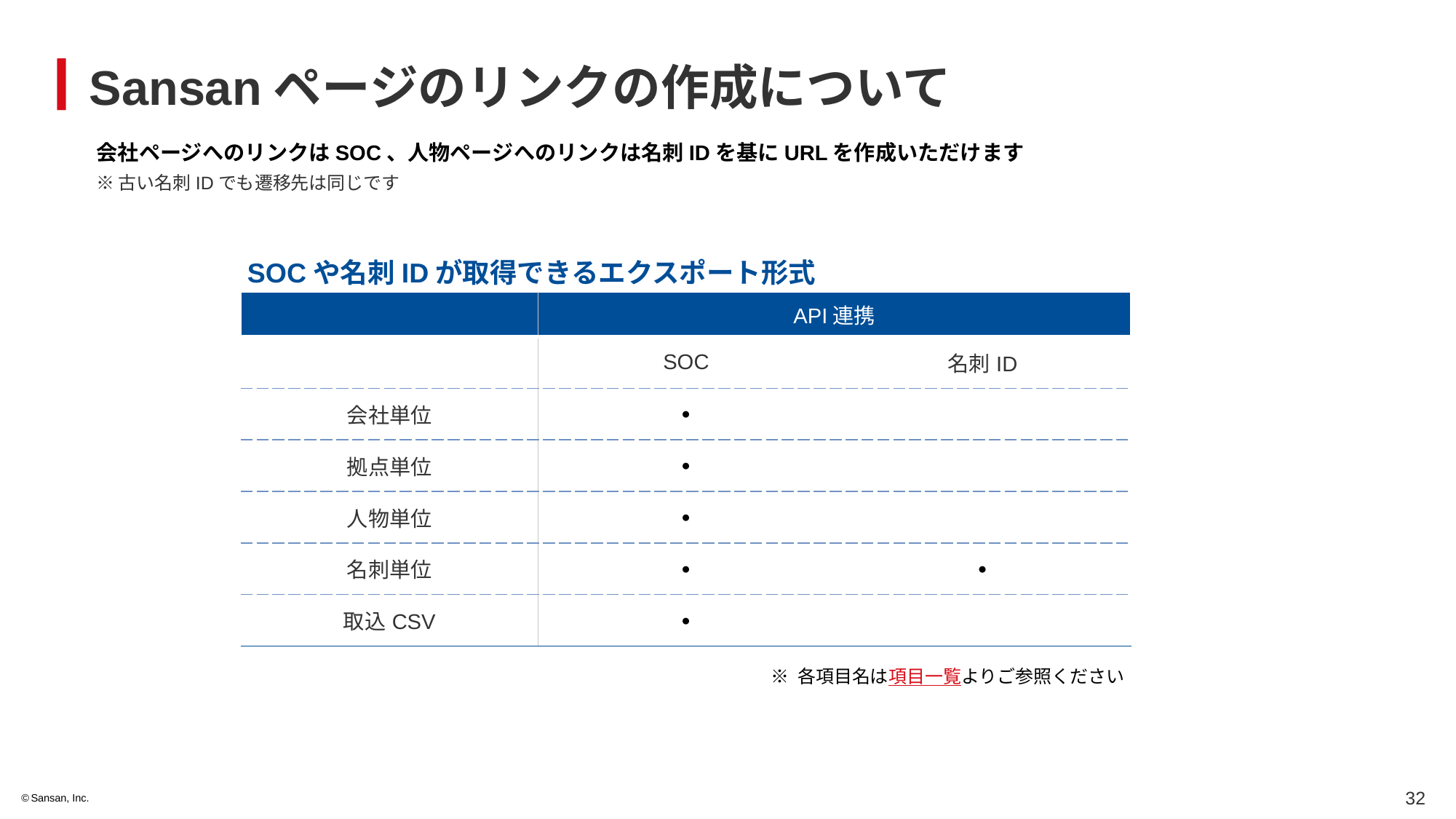

# Sansanページのリンクの作成について
会社ページへのリンクはSOC、人物ページへのリンクは名刺IDを基にURLを作成いただけます
※ 古い名刺IDでも遷移先は同じです

SOCや名刺IDが取得できるエクスポート形式
|  | API連携 |  |
| --- | --- | --- |
|  | SOC | 名刺ID |
| 会社単位 | ● |  |
| 拠点単位 | ● |  |
| 人物単位 | ● |  |
| 名刺単位 | ● | ● |
| 取込CSV | ● |  |
※ 各項目名は項目一覧よりご参照ください